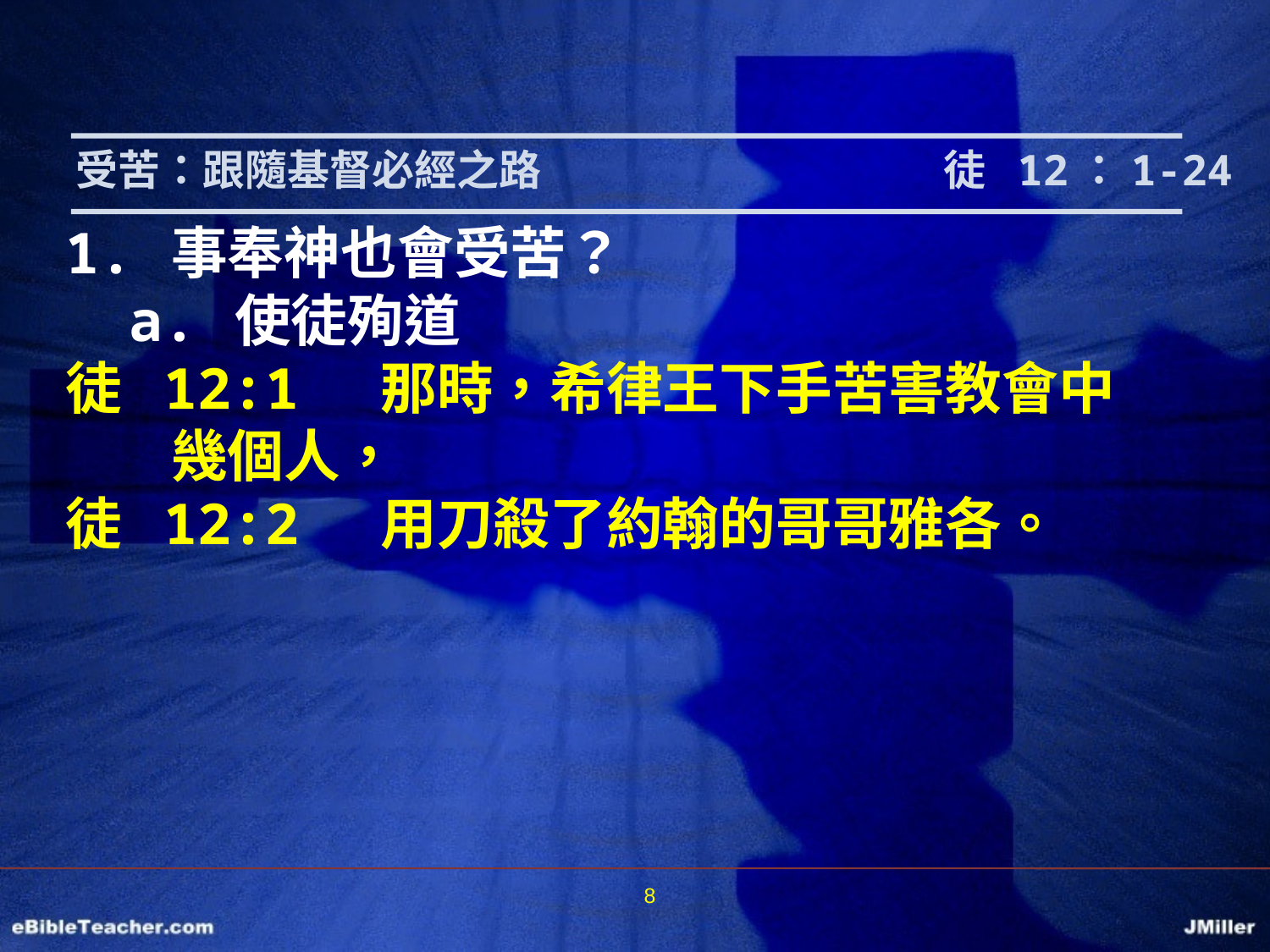

受苦：跟隨基督必經之路			     徒 12：1-24
1.	事奉神也會受苦？
a.	使徒殉道
徒 12:1  那時，希律王下手苦害教會中幾個人，
徒 12:2  用刀殺了約翰的哥哥雅各。